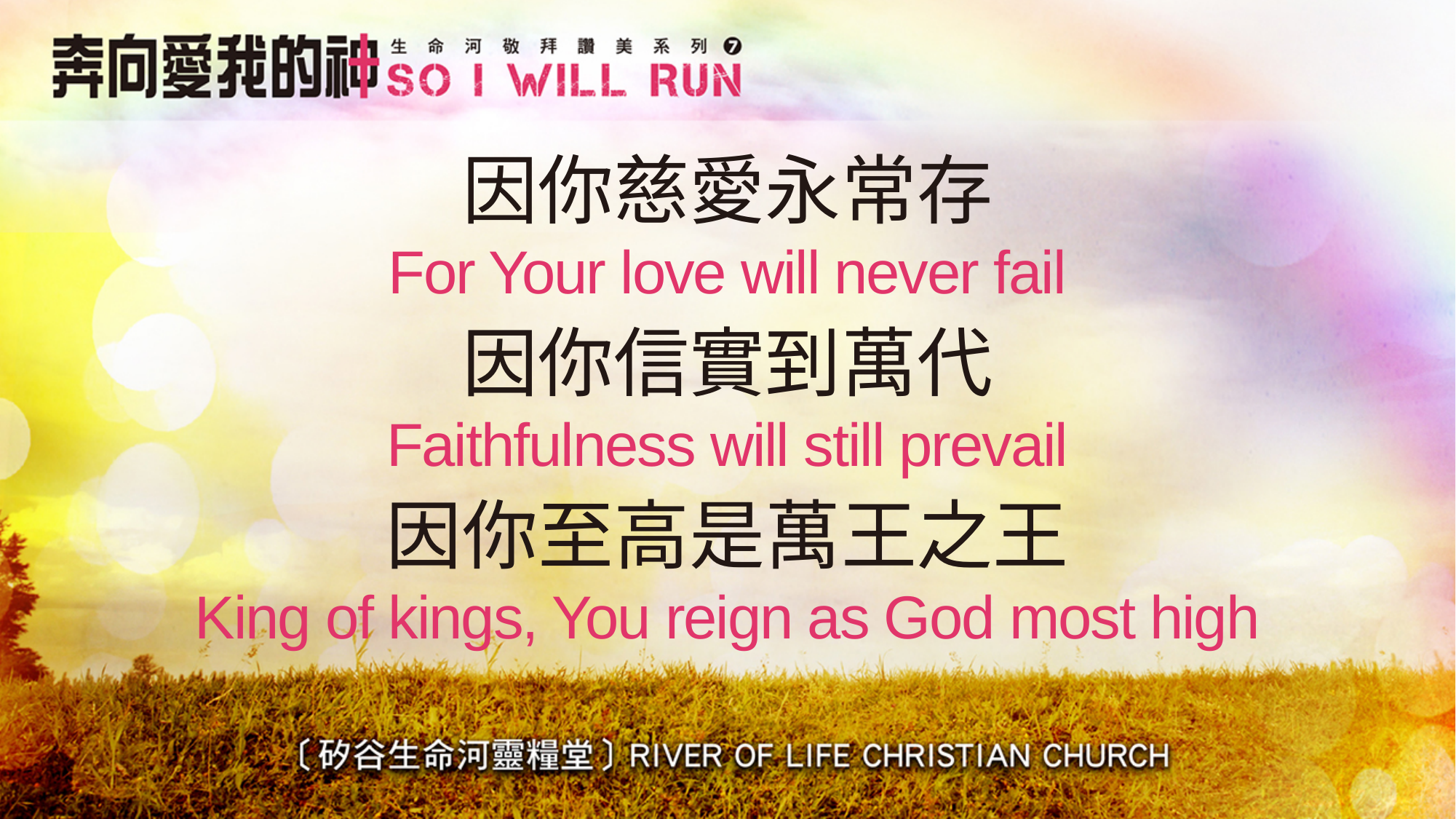

# 因你慈愛永常存 For Your love will never fail
因你信實到萬代
Faithfulness will still prevail
因你至高是萬王之王
King of kings, You reign as God most high